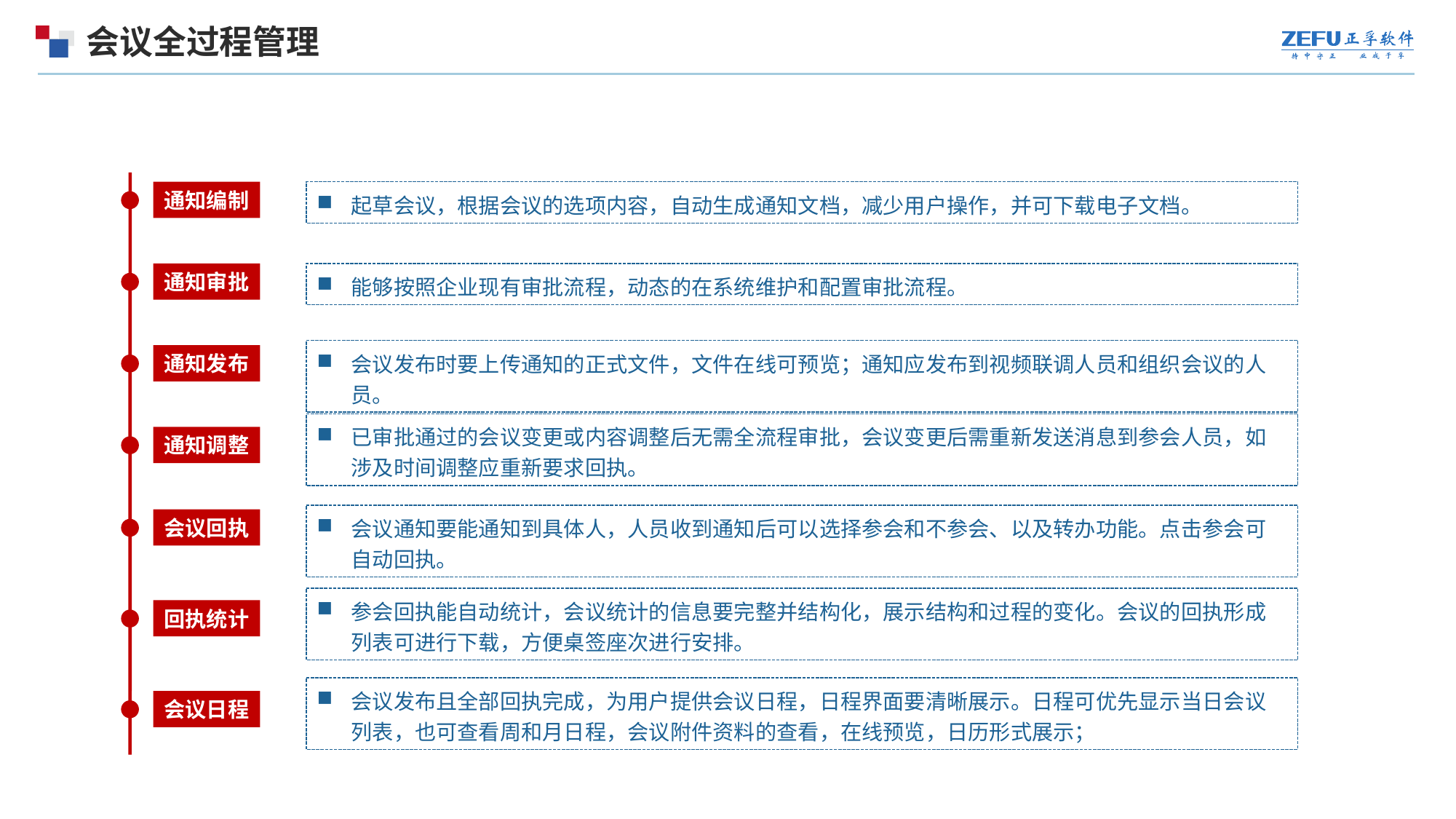

# 会议全过程管理
起草会议，根据会议的选项内容，自动生成通知文档，减少用户操作，并可下载电子文档。
通知编制

通知审批

能够按照企业现有审批流程，动态的在系统维护和配置审批流程。
会议发布时要上传通知的正式文件，文件在线可预览；通知应发布到视频联调人员和组织会议的人员。
通知发布

已审批通过的会议变更或内容调整后无需全流程审批，会议变更后需重新发送消息到参会人员，如涉及时间调整应重新要求回执。
通知调整

会议通知要能通知到具体人，人员收到通知后可以选择参会和不参会、以及转办功能。点击参会可自动回执。
会议回执

参会回执能自动统计，会议统计的信息要完整并结构化，展示结构和过程的变化。会议的回执形成列表可进行下载，方便桌签座次进行安排。
回执统计

会议发布且全部回执完成，为用户提供会议日程，日程界面要清晰展示。日程可优先显示当日会议列表，也可查看周和月日程，会议附件资料的查看，在线预览，日历形式展示；
会议日程